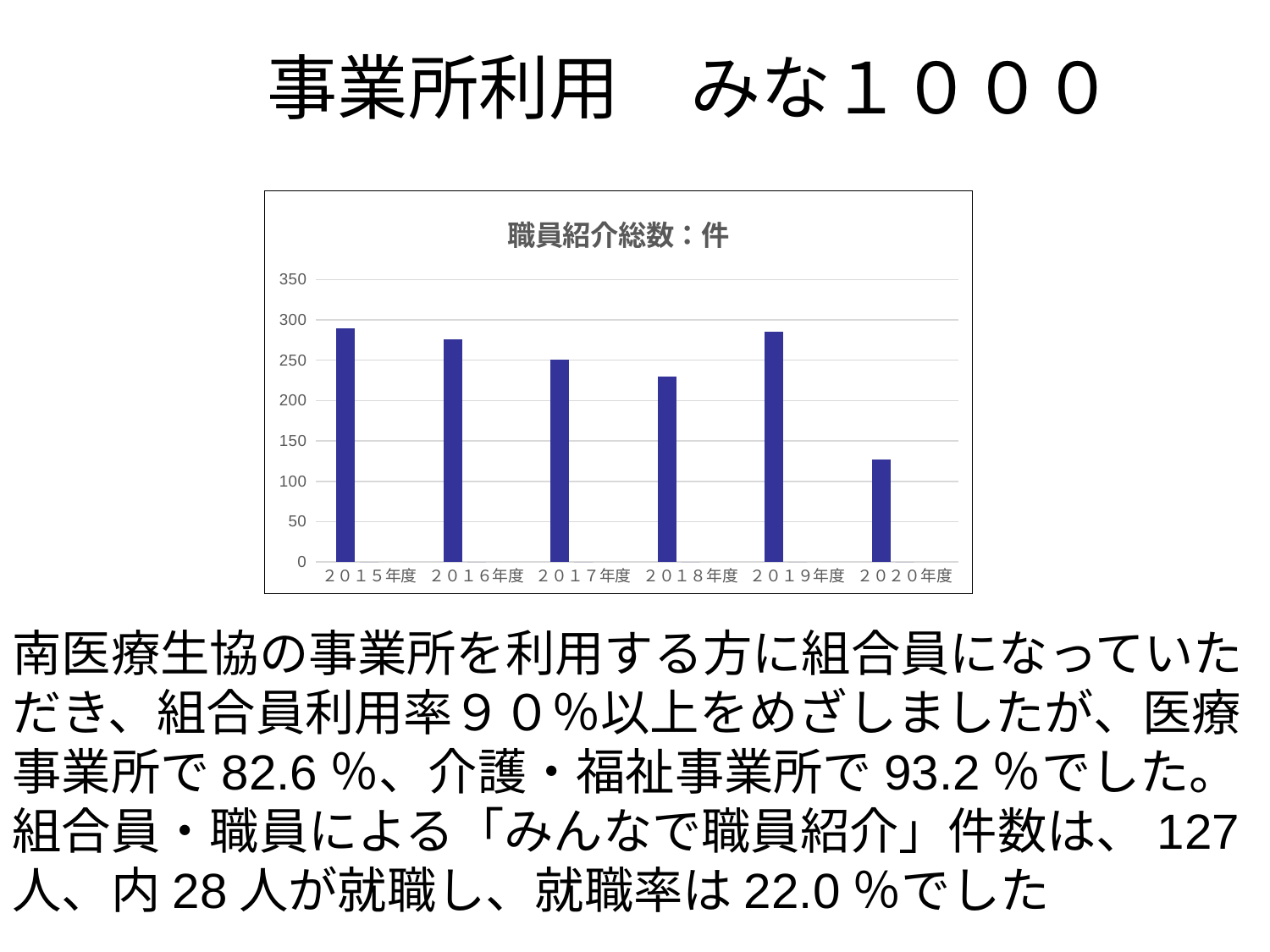

P7
事業所利用　みな１０００

[unsupported chart]

南医療生協の事業所を利用する方に組合員になっていただき、組合員利用率９０％以上をめざしましたが、医療事業所で82.6％、介護・福祉事業所で93.2％でした。組合員・職員による「みんなで職員紹介」件数は、127人、内28人が就職し、就職率は22.0％でした